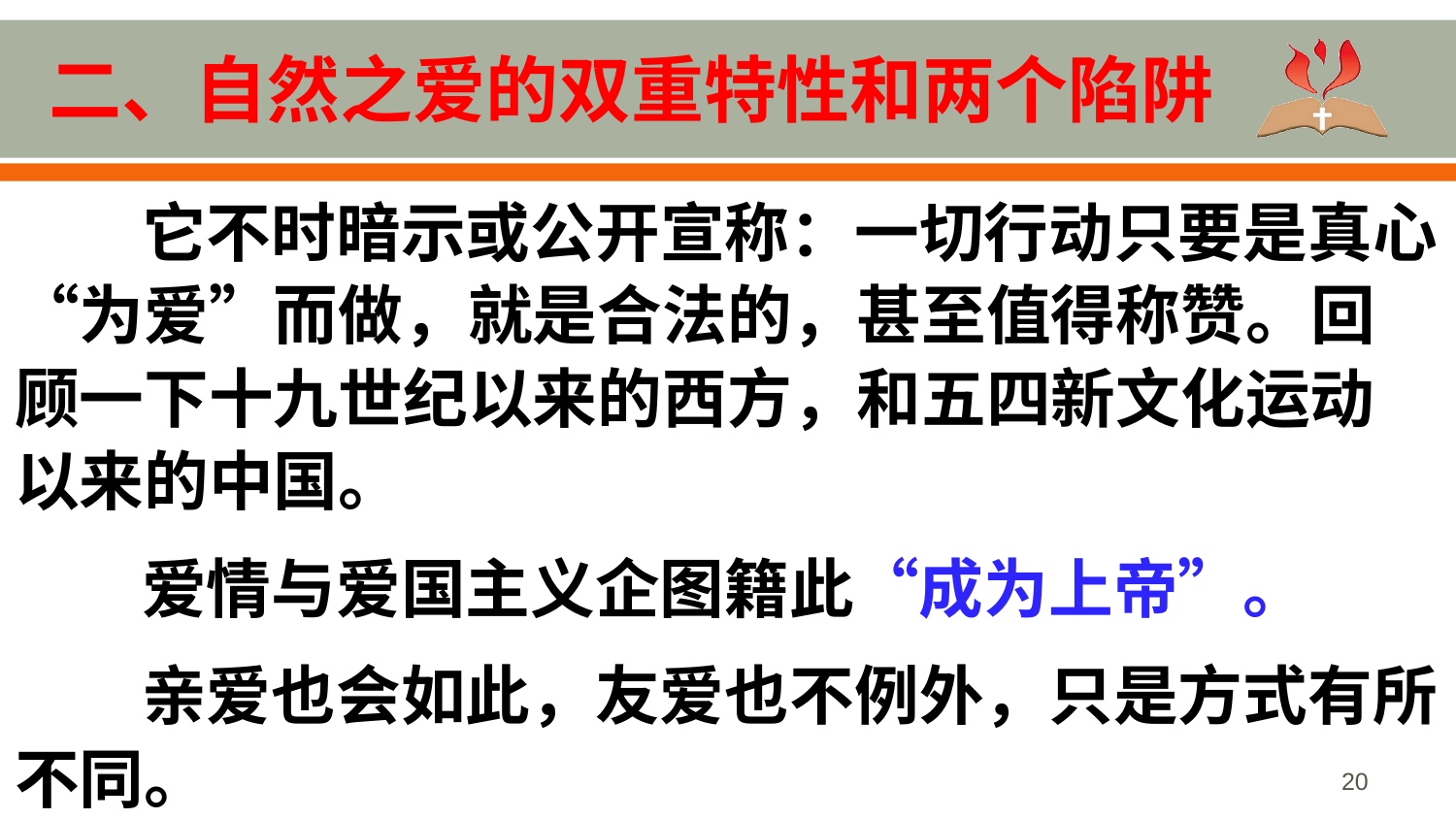

# 二、自然之爱的双重特性和两个陷阱
它不时暗示或公开宣称：一切行动只要是真心“为爱”而做，就是合法的，甚至值得称赞。回顾一下十九世纪以来的西方，和五四新文化运动以来的中国。
爱情与爱国主义企图籍此“成为上帝”。
亲爱也会如此，友爱也不例外，只是方式有所不同。

20